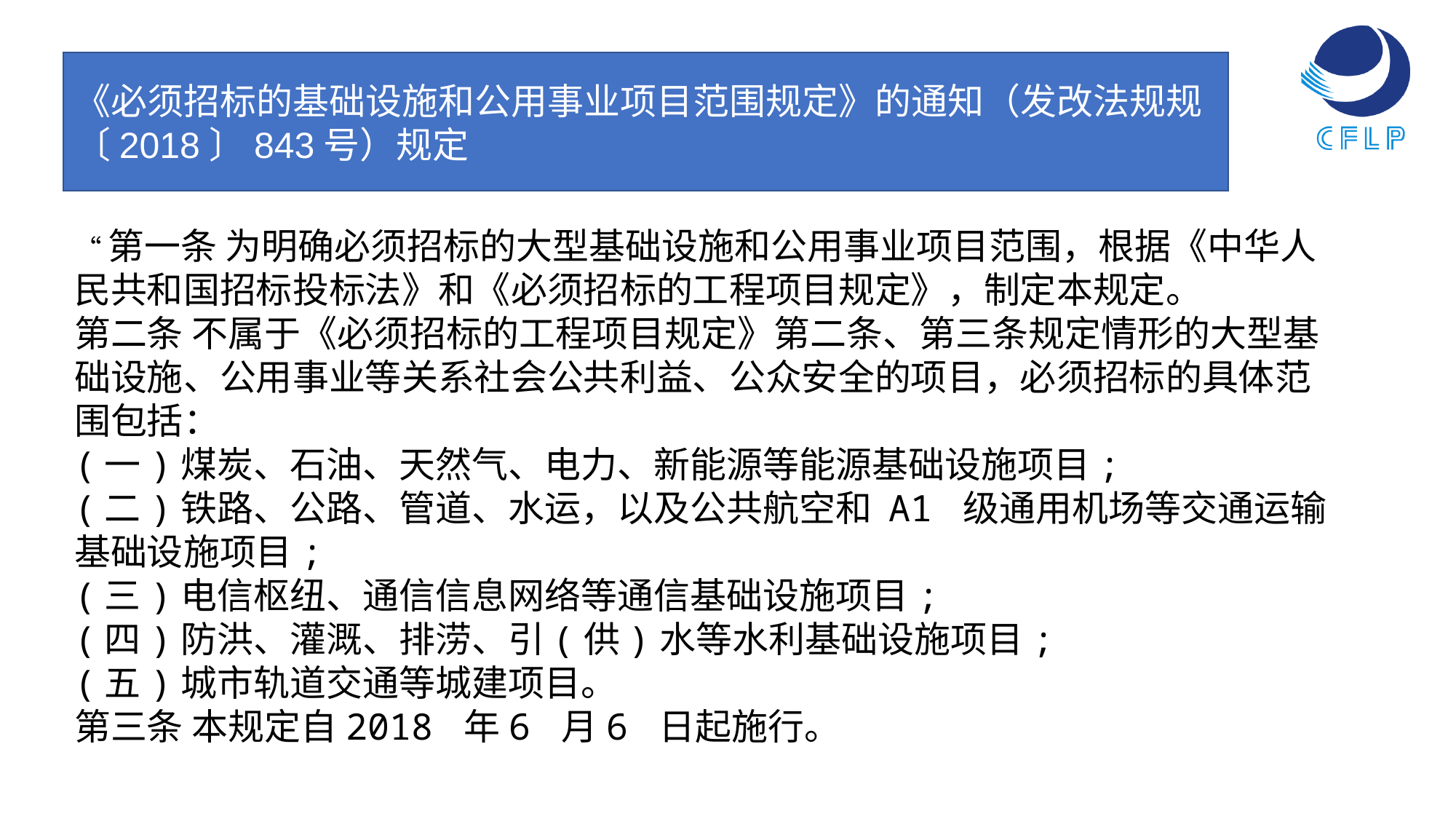

《必须招标的基础设施和公用事业项目范围规定》的通知（发改法规规〔2018〕843号）规定
“第一条 为明确必须招标的大型基础设施和公用事业项目范围，根据《中华人民共和国招标投标法》和《必须招标的工程项目规定》，制定本规定。
第二条 不属于《必须招标的工程项目规定》第二条、第三条规定情形的大型基础设施、公用事业等关系社会公共利益、公众安全的项目，必须招标的具体范围包括：
(一)煤炭、石油、天然气、电力、新能源等能源基础设施项目;
(二)铁路、公路、管道、水运，以及公共航空和 A1 级通用机场等交通运输基础设施项目;
(三)电信枢纽、通信信息网络等通信基础设施项目;
(四)防洪、灌溉、排涝、引(供)水等水利基础设施项目;
(五)城市轨道交通等城建项目。
第三条 本规定自2018 年6 月6 日起施行。